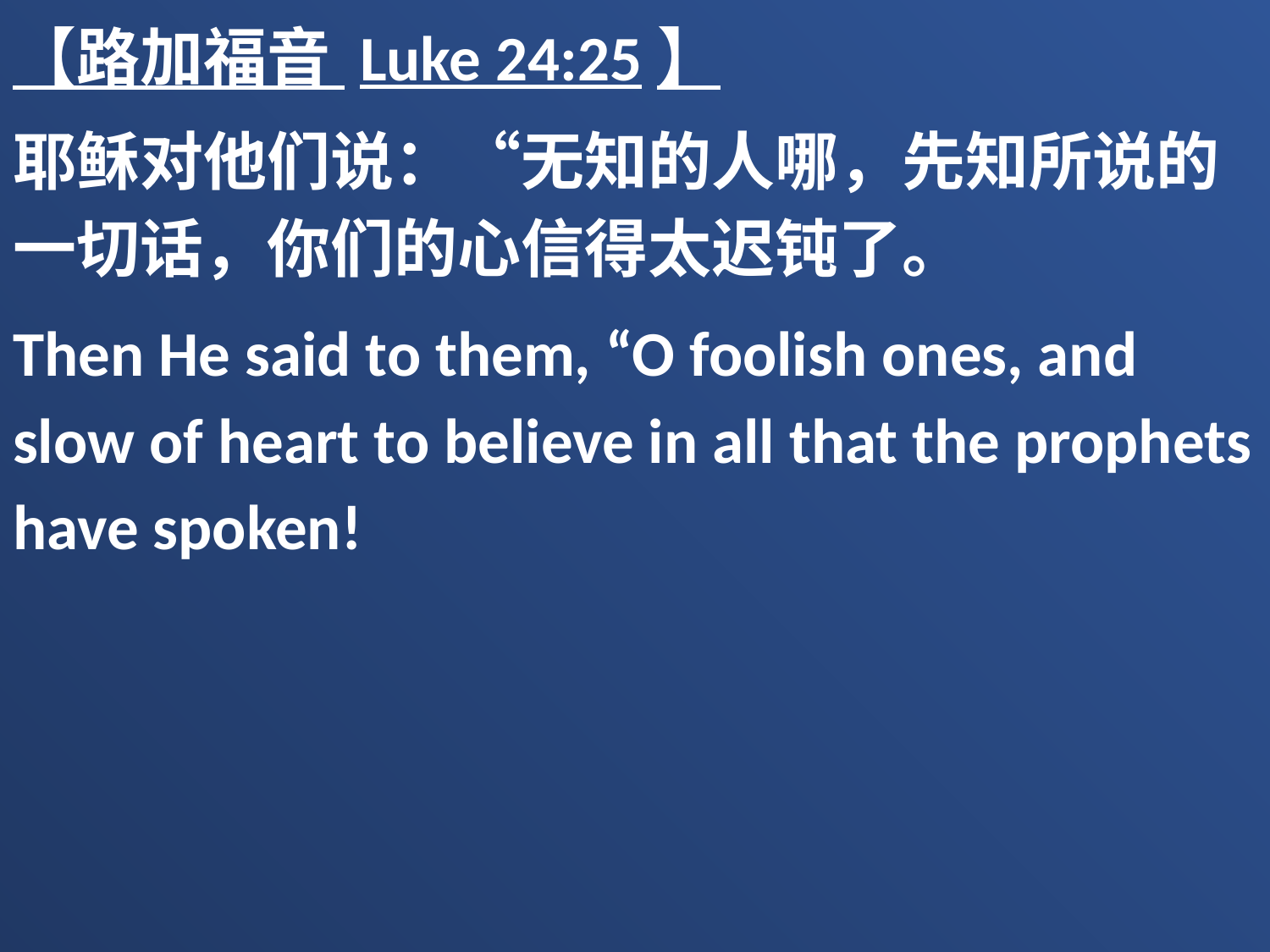

【路加福音 Luke 24:25】
耶稣对他们说：“无知的人哪，先知所说的一切话，你们的心信得太迟钝了。
Then He said to them, “O foolish ones, and slow of heart to believe in all that the prophets have spoken!